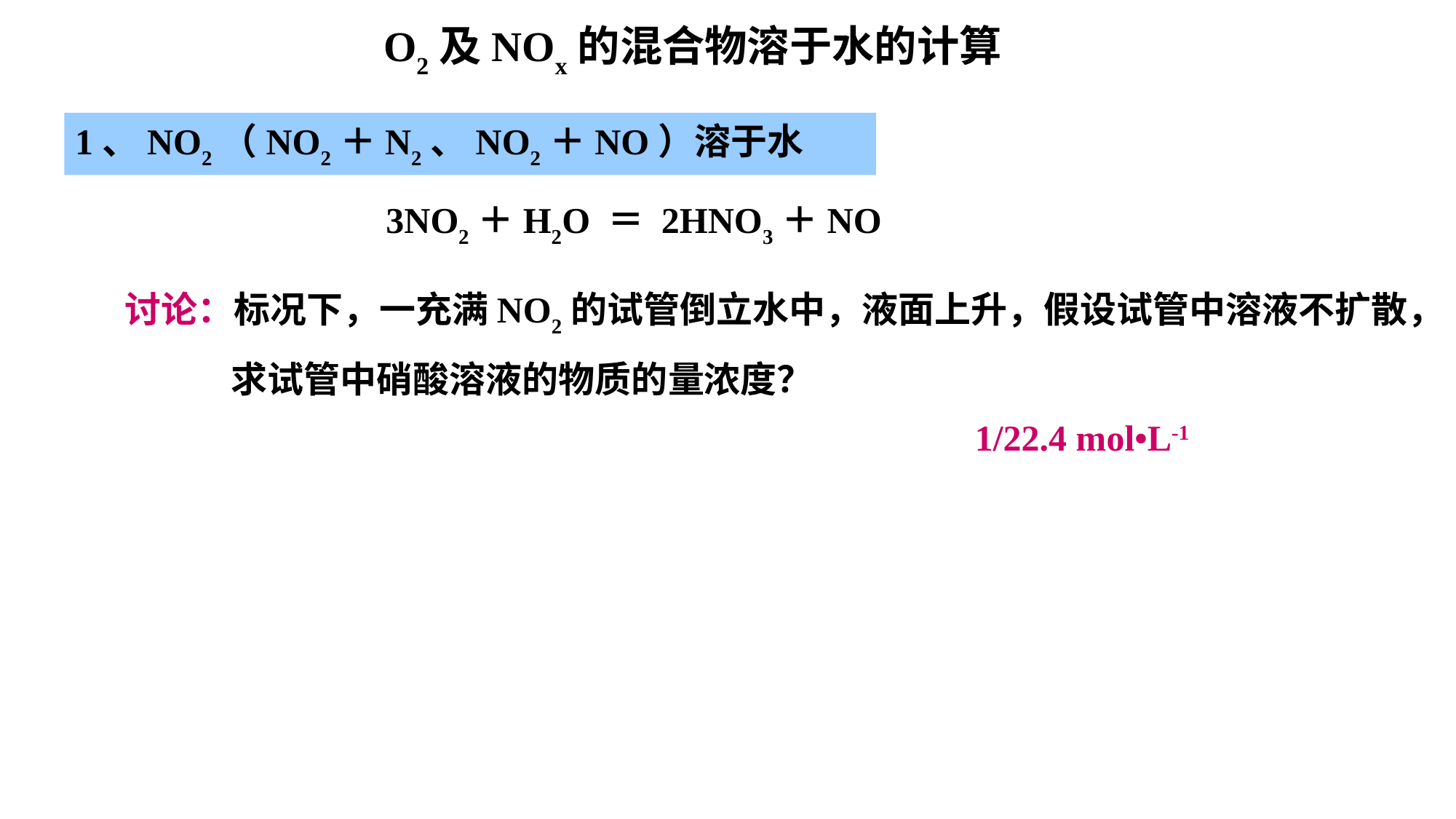

O2及NOx的混合物溶于水的计算
1、NO2（NO2＋N2、NO2＋NO）溶于水
3NO2＋H2O ＝ 2HNO3＋NO
讨论：标况下，一充满NO2的试管倒立水中，液面上升，假设试管中溶液不扩散，
            求试管中硝酸溶液的物质的量浓度？
1/22.4 mol•L-1